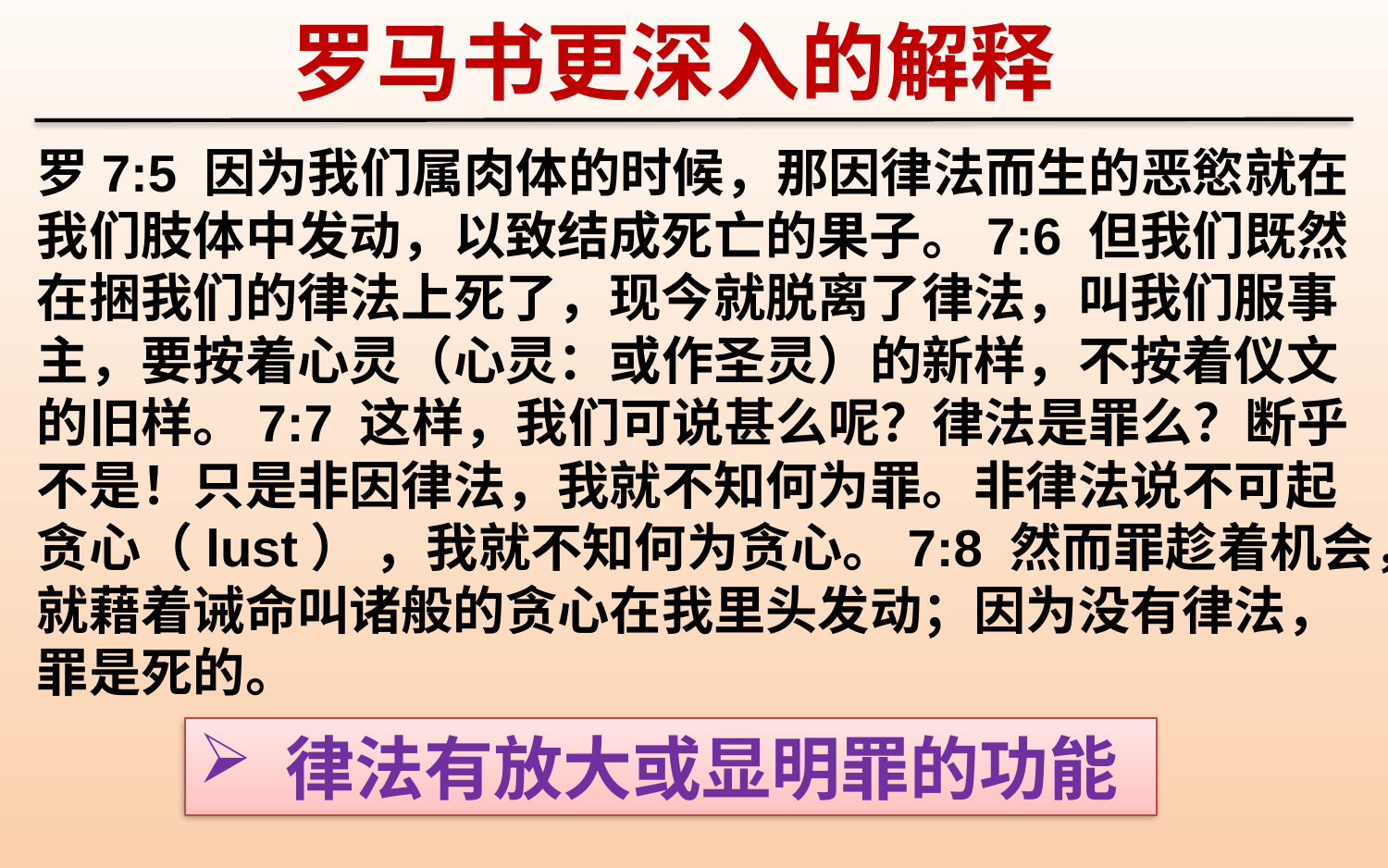

罗马书更深入的解释
罗7:5 因为我们属肉体的时候，那因律法而生的恶慾就在我们肢体中发动，以致结成死亡的果子。7:6 但我们既然在捆我们的律法上死了，现今就脱离了律法，叫我们服事主，要按着心灵（心灵：或作圣灵）的新样，不按着仪文的旧样。7:7 这样，我们可说甚么呢？律法是罪么？断乎不是！只是非因律法，我就不知何为罪。非律法说不可起贪心（lust） ，我就不知何为贪心。7:8 然而罪趁着机会，就藉着诫命叫诸般的贪心在我里头发动；因为没有律法，罪是死的。
律法有放大或显明罪的功能